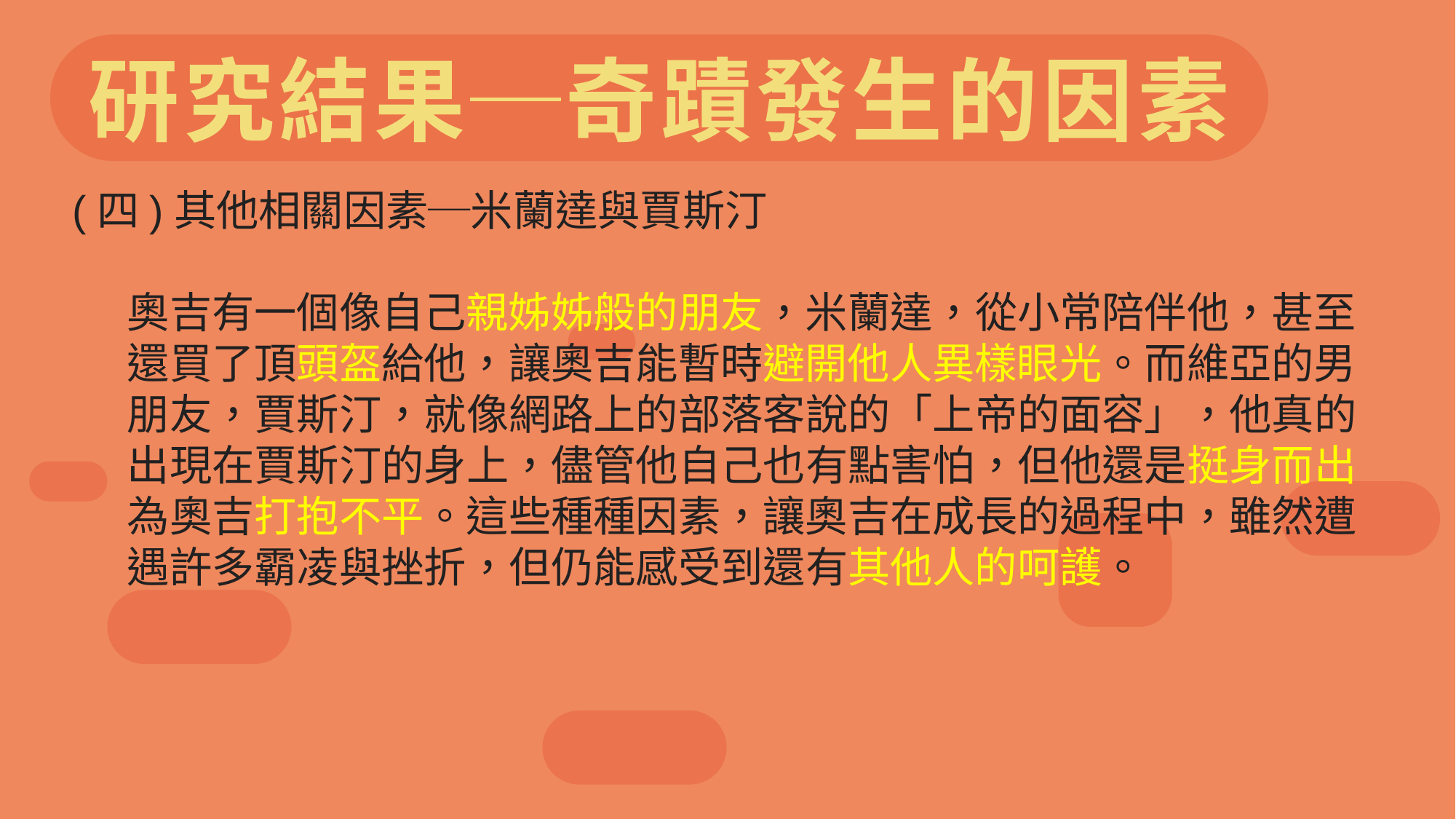

研究結果─奇蹟發生的因素
(四)其他相關因素─米蘭達與賈斯汀

奧吉有一個像自己親姊姊般的朋友，米蘭達，從小常陪伴他，甚至還買了頂頭盔給他，讓奧吉能暫時避開他人異樣眼光。而維亞的男朋友，賈斯汀，就像網路上的部落客說的「上帝的面容」，他真的出現在賈斯汀的身上，儘管他自己也有點害怕，但他還是挺身而出為奧吉打抱不平。這些種種因素，讓奧吉在成長的過程中，雖然遭遇許多霸凌與挫折，但仍能感受到還有其他人的呵護。